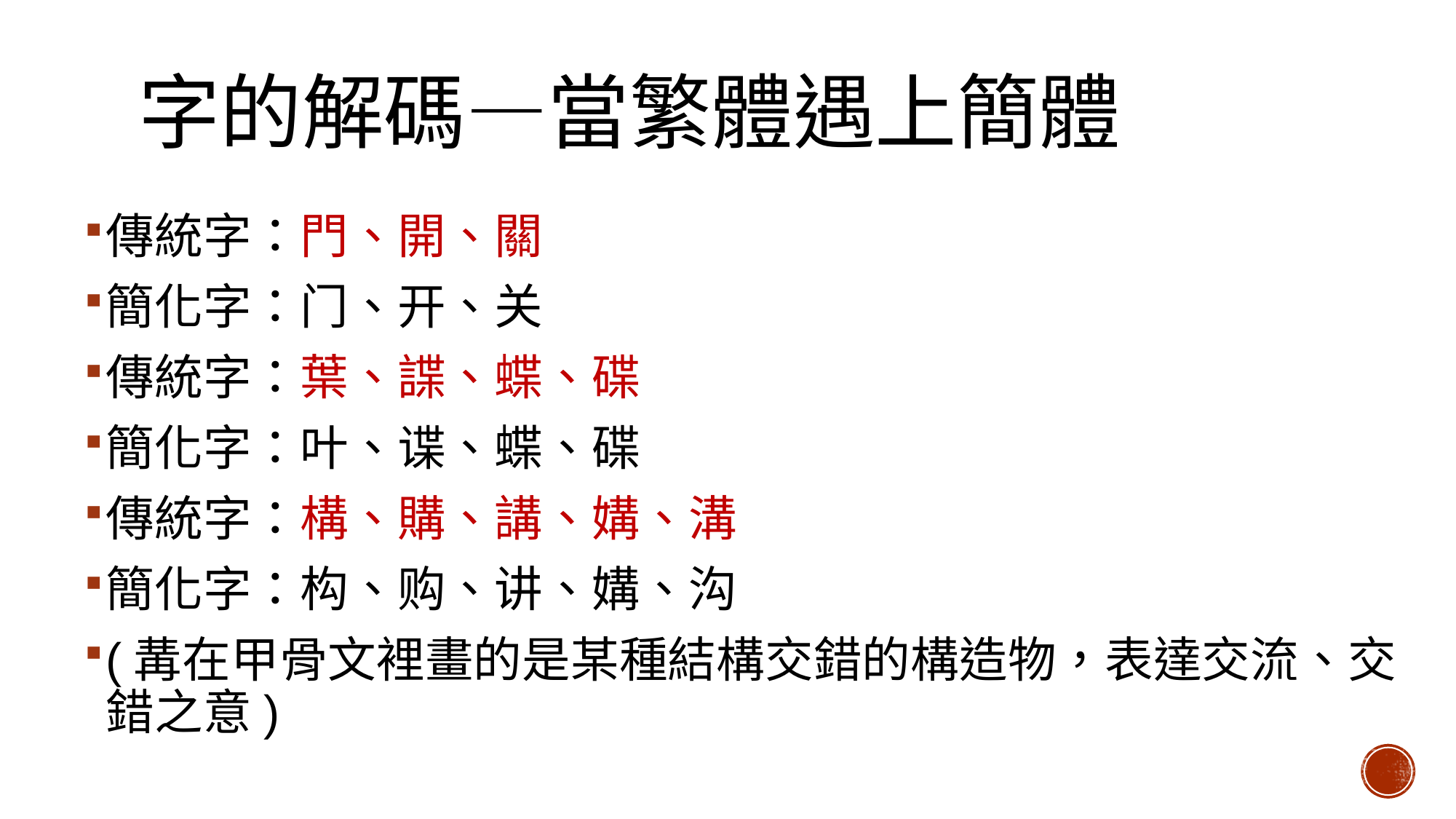

# 字的解碼—當繁體遇上簡體
傳統字：門、開、關
簡化字：门、开、关
傳統字：葉、諜、蝶、碟
簡化字：叶、谍、蝶、碟
傳統字：構、購、講、媾、溝
簡化字：构、购、讲、媾、沟
(冓在甲骨文裡畫的是某種結構交錯的構造物，表達交流、交錯之意)